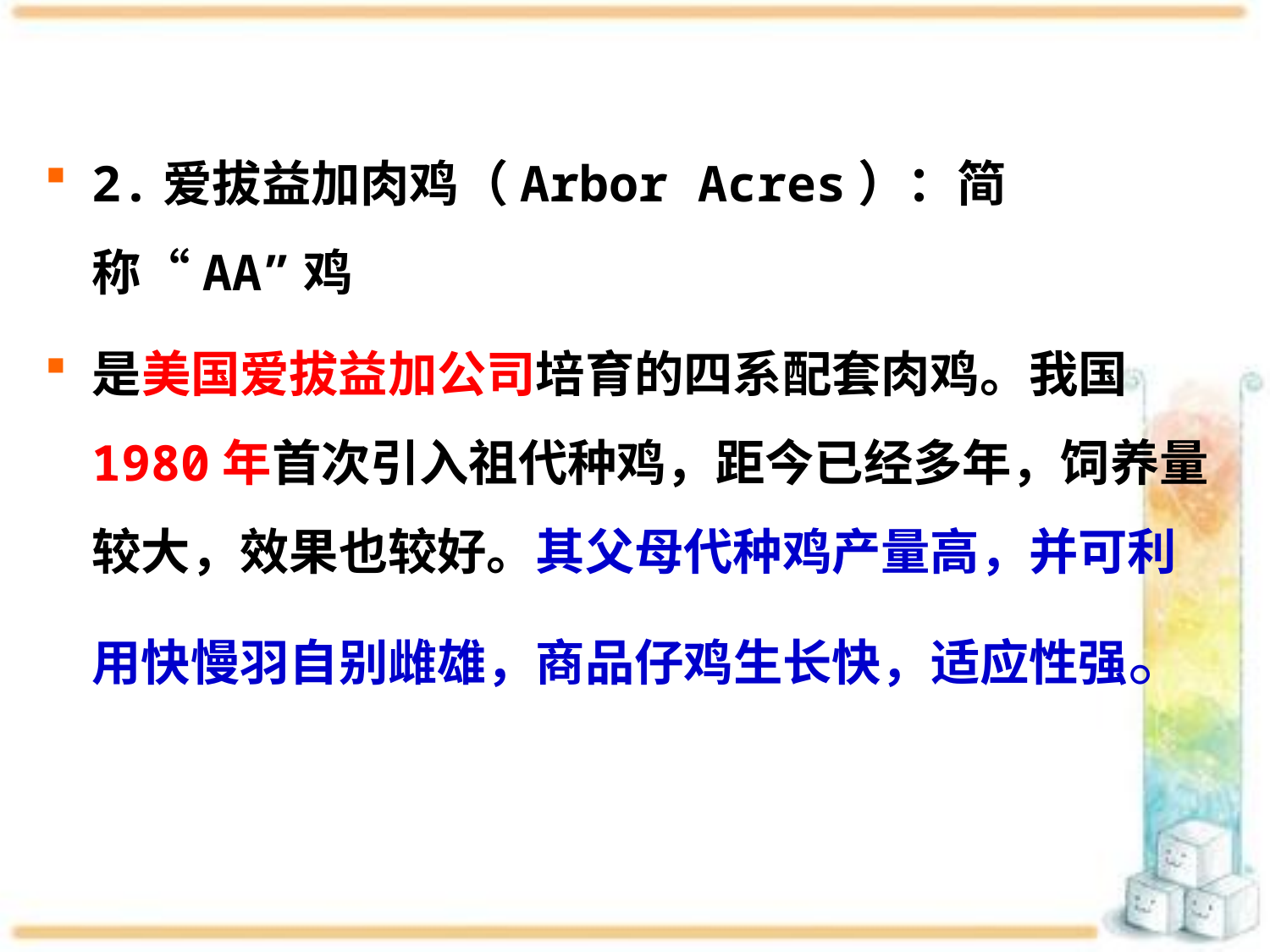

2.爱拔益加肉鸡（Arbor Acres）：简称“AA”鸡
是美国爱拔益加公司培育的四系配套肉鸡。我国1980年首次引入祖代种鸡，距今已经多年，饲养量较大，效果也较好。其父母代种鸡产量高，并可利用快慢羽自别雌雄，商品仔鸡生长快，适应性强。